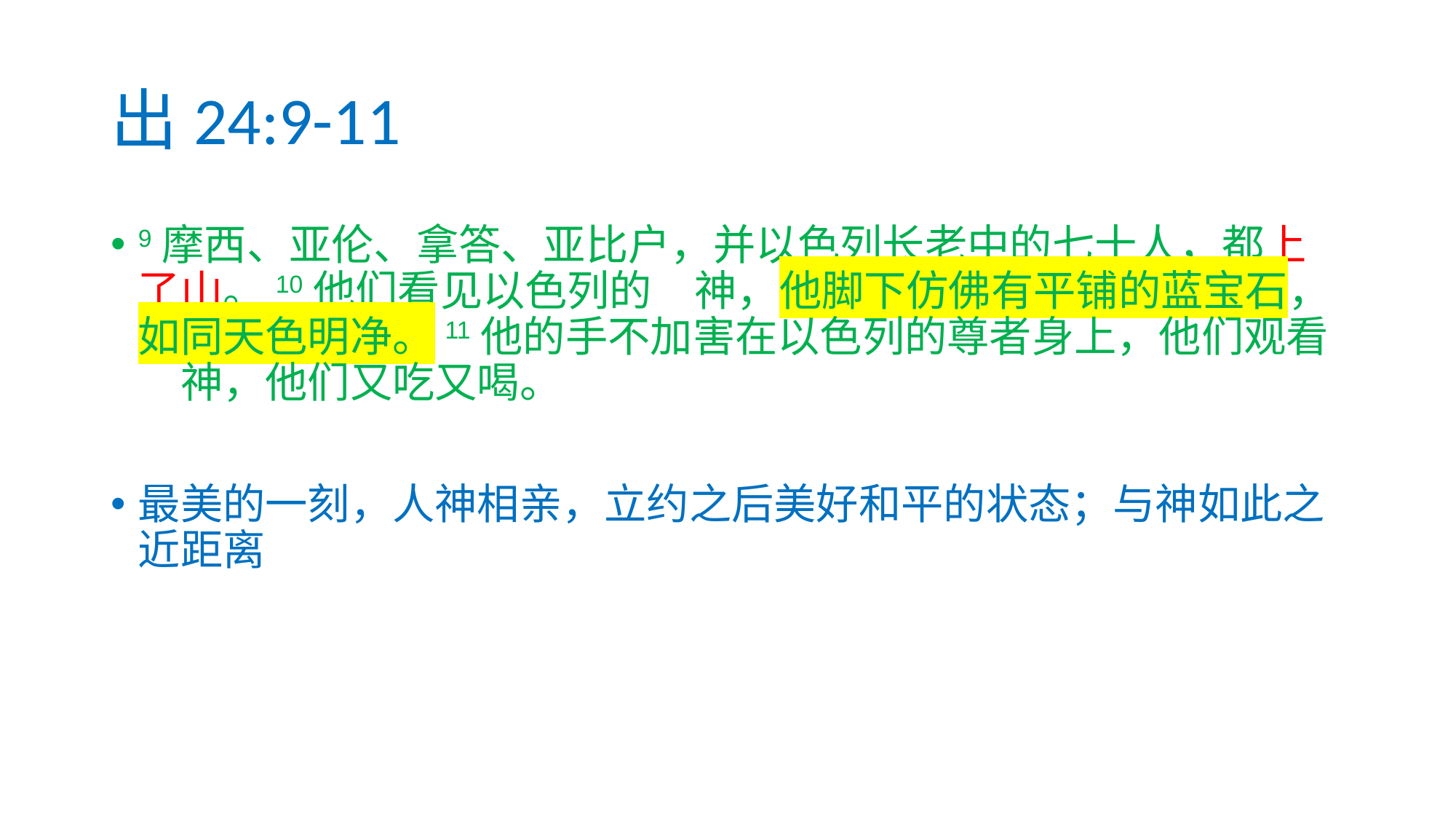

# 出24:9-11
9摩西、亚伦、拿答、亚比户，并以色列长老中的七十人，都上了山。10他们看见以色列的　神，他脚下仿佛有平铺的蓝宝石，如同天色明净。11他的手不加害在以色列的尊者身上，他们观看　神，他们又吃又喝。

最美的一刻，人神相亲，立约之后美好和平的状态；与神如此之近距离